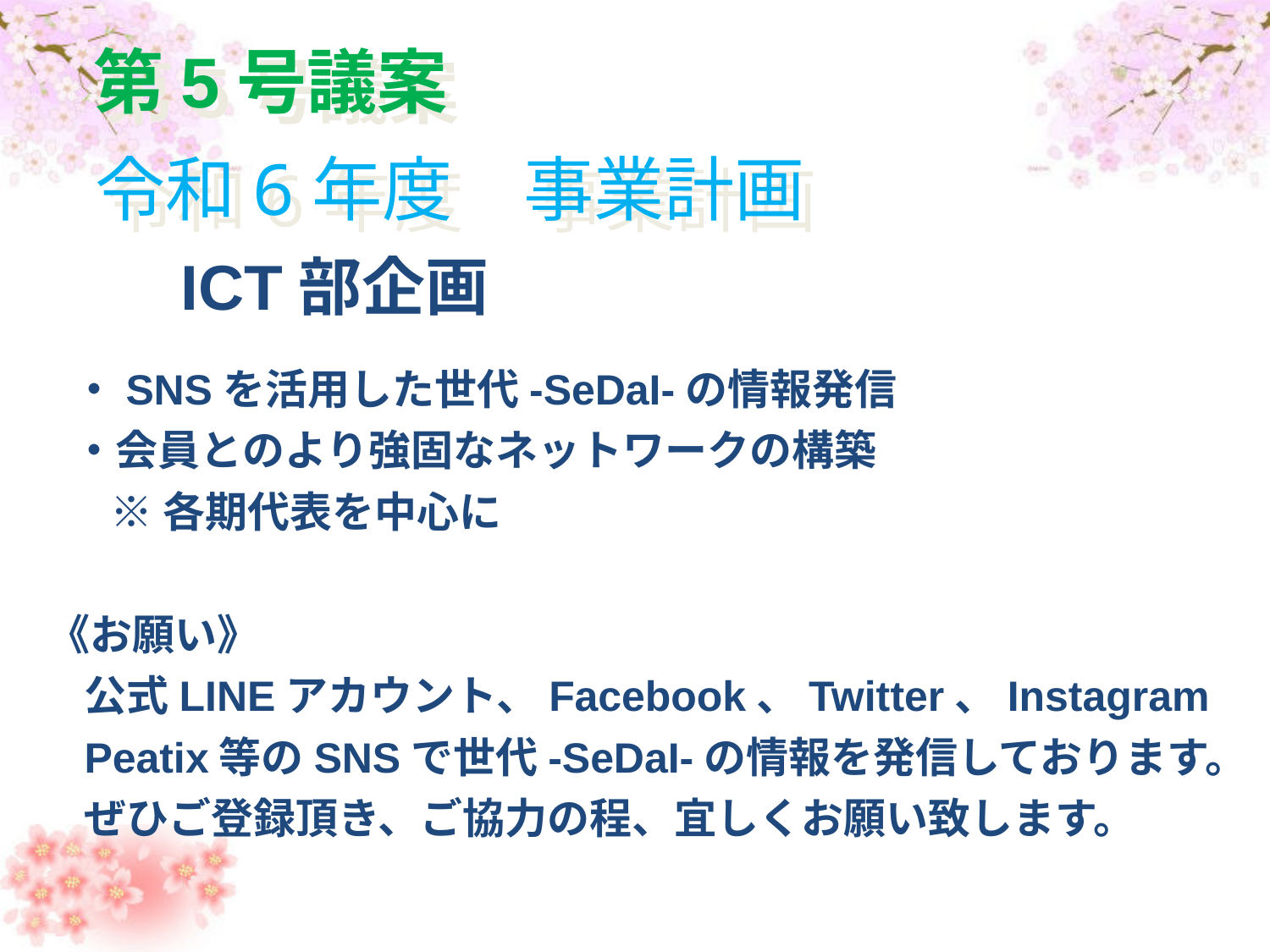

第5号議案
	令和6年度　事業計画

ICT部企画
・SNSを活用した世代-SeDaI-の情報発信
・会員とのより強固なネットワークの構築
※各期代表を中心に

《お願い》
公式LINEアカウント、Facebook、Twitter、Instagram
Peatix等のSNSで世代-SeDaI-の情報を発信しております。
ぜひご登録頂き、ご協力の程、宜しくお願い致します。